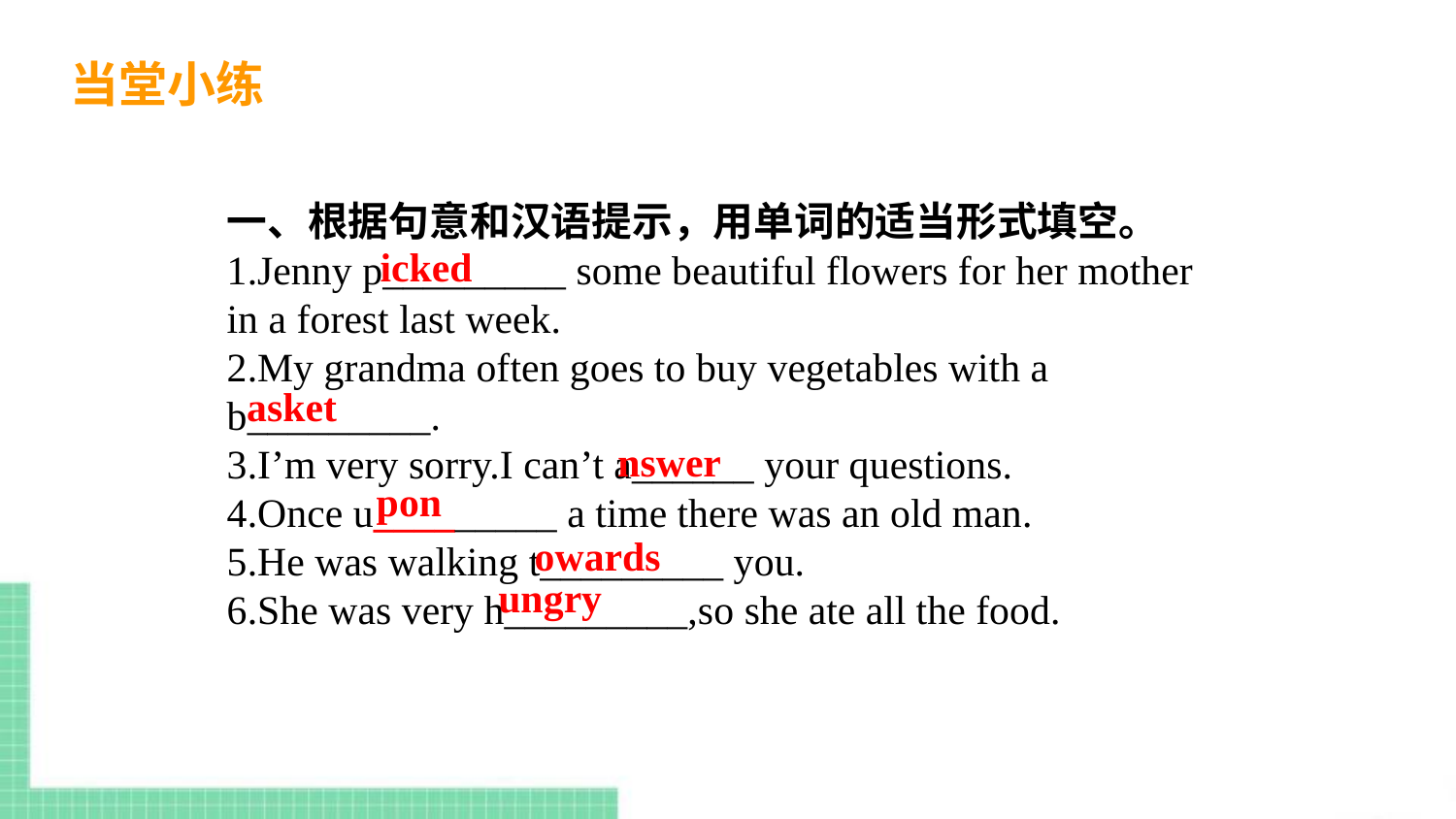

当堂小练
一、根据句意和汉语提示，用单词的适当形式填空。
1.Jenny p_________ some beautiful flowers for her mother in a forest last week.
2.My grandma often goes to buy vegetables with a b_________.
3.I’m very sorry.I can’t a______ your questions.
4.Once u_________ a time there was an old man.
5.He was walking t_________ you.
6.She was very h_________,so she ate all the food.
icked
asket
nswer
pon
owards
ungry